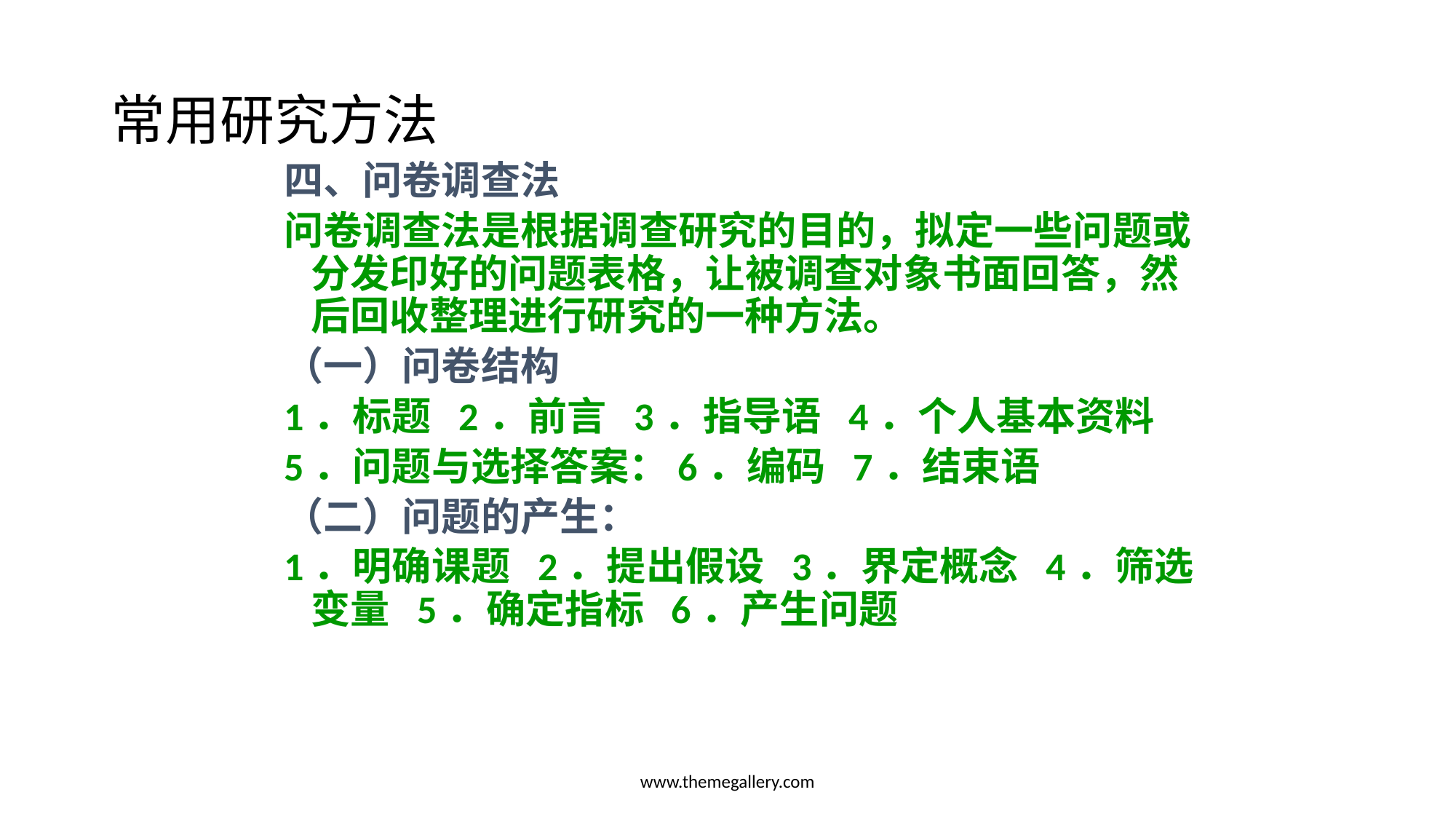

# 常用研究方法

四、问卷调查法
问卷调查法是根据调查研究的目的，拟定一些问题或分发印好的问题表格，让被调查对象书面回答，然后回收整理进行研究的一种方法。
（一）问卷结构
1．标题  2．前言  3．指导语  4．个人基本资料
5．问题与选择答案：6．编码  7．结束语
（二）问题的产生：
1．明确课题  2．提出假设  3．界定概念  4．筛选变量  5．确定指标  6．产生问题
www.themegallery.com